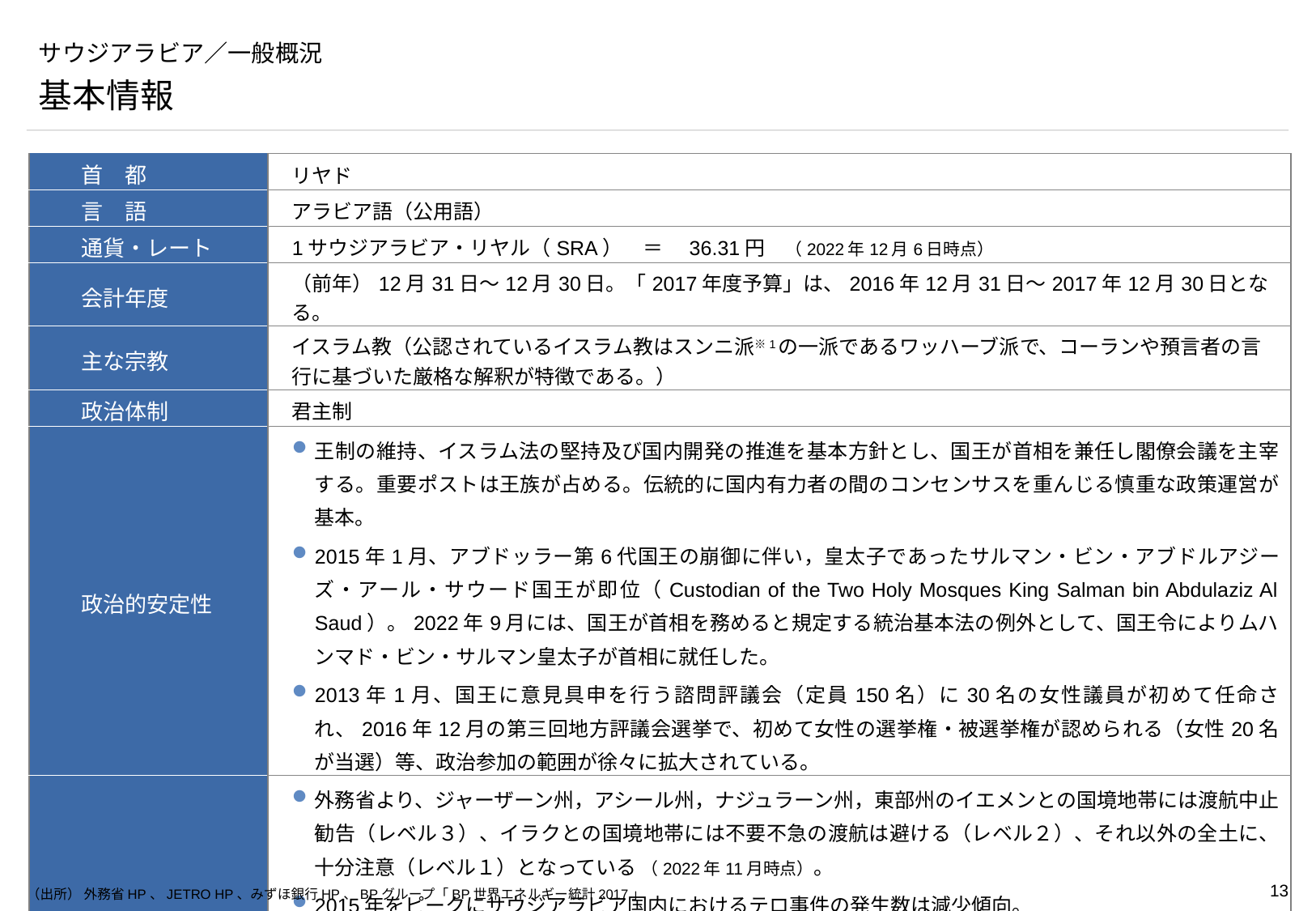

# サウジアラビア／一般概況
基本情報
| 首　都 | リヤド |
| --- | --- |
| 言　語 | アラビア語（公用語） |
| 通貨・レート | 1サウジアラビア・リヤル（SRA）　＝　36.31円　（2022年12月6日時点） |
| 会計年度 | （前年）12月31日～12月30日。「2017年度予算」は、2016年12月31日～2017年12月30日となる。 |
| 主な宗教 | イスラム教（公認されているイスラム教はスンニ派※1の一派であるワッハーブ派で、コーランや預言者の言行に基づいた厳格な解釈が特徴である。） |
| 政治体制 | 君主制 |
| 政治的安定性 | 王制の維持、イスラム法の堅持及び国内開発の推進を基本方針とし、国王が首相を兼任し閣僚会議を主宰する。重要ポストは王族が占める。伝統的に国内有力者の間のコンセンサスを重んじる慎重な政策運営が基本。 2015年1月、アブドッラー第6代国王の崩御に伴い，皇太子であったサルマン・ビン・アブドルアジーズ・アール・サウード国王が即位（Custodian of the Two Holy Mosques King Salman bin Abdulaziz Al Saud）。2022年9月には、国王が首相を務めると規定する統治基本法の例外として、国王令によりムハンマド・ビン・サルマン皇太子が首相に就任した。 2013年1月、国王に意見具申を行う諮問評議会（定員150名）に30名の女性議員が初めて任命され、2016年12月の第三回地方評議会選挙で、初めて女性の選挙権・被選挙権が認められる（女性20名が当選）等、政治参加の範囲が徐々に拡大されている。 |
| 治安情勢 | 外務省より、ジャーザーン州，アシール州，ナジュラーン州，東部州のイエメンとの国境地帯には渡航中止勧告（レベル３）、イラクとの国境地帯には不要不急の渡航は避ける（レベル２）、それ以外の全土に、十分注意（レベル１）となっている （2022年11月時点）。 2015年をピークにサウジアラビア国内におけるテロ事件の発生数は減少傾向。 2015年3月から不安定化したイエメンにおいて軍事作戦を主導。2016年1月、イランが周辺諸国への介入を続けていると非難し、イランと断交。 2022年4月以降、国連の仲介によって実現したイエメン紛争当事者間の停戦合意により、サウジアラビア主導の有志連合軍とイエメンに活動拠点を置くホーシー派との間の戦闘は一時的に止まっている。 |
（出所） 外務省HP、JETRO HP、みずほ銀行HP、BPグループ「BP世界エネルギー統計2017」